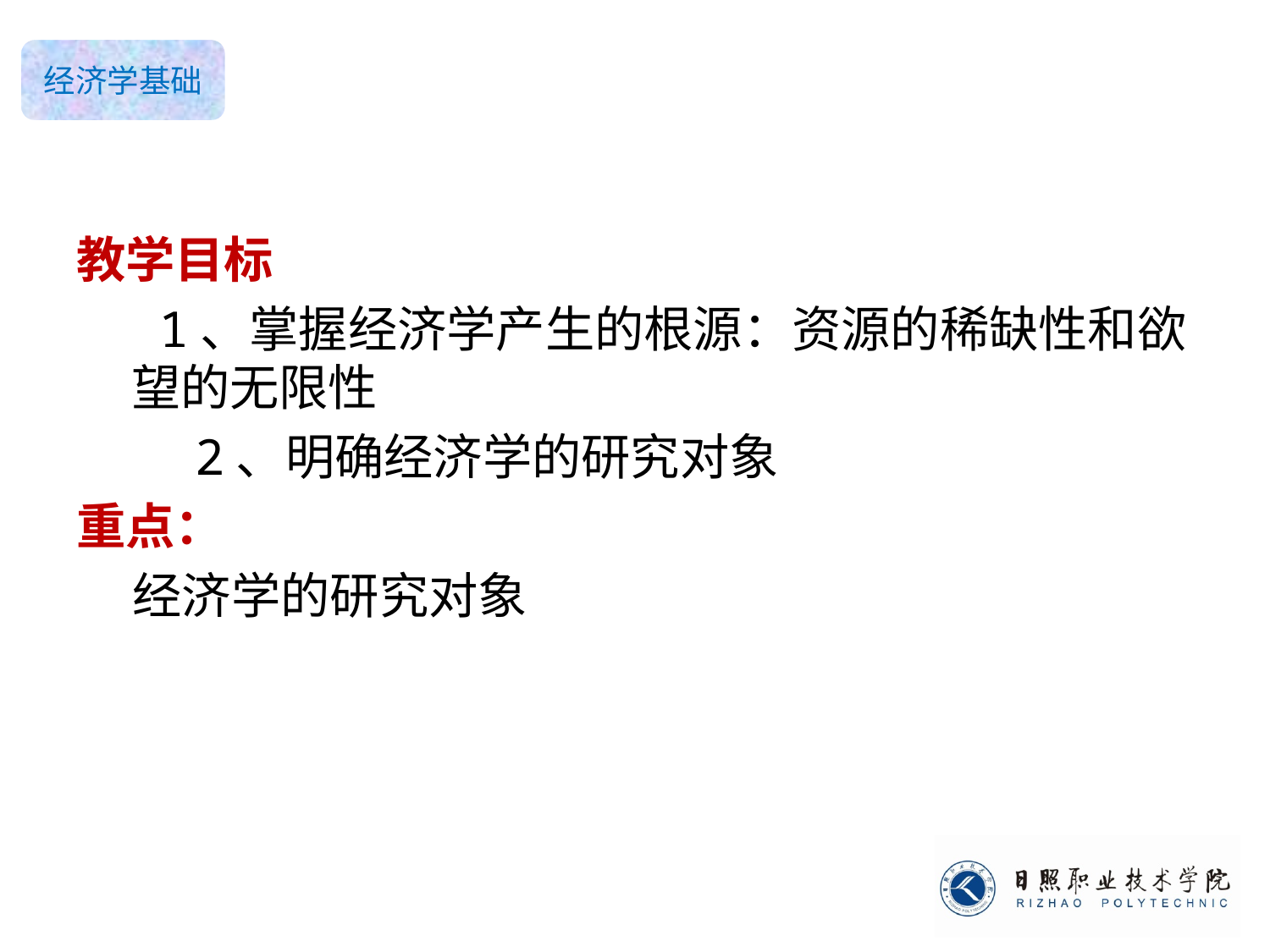

教学目标
      1、掌握经济学产生的根源：资源的稀缺性和欲      望的无限性
    2、明确经济学的研究对象
重点：
    经济学的研究对象